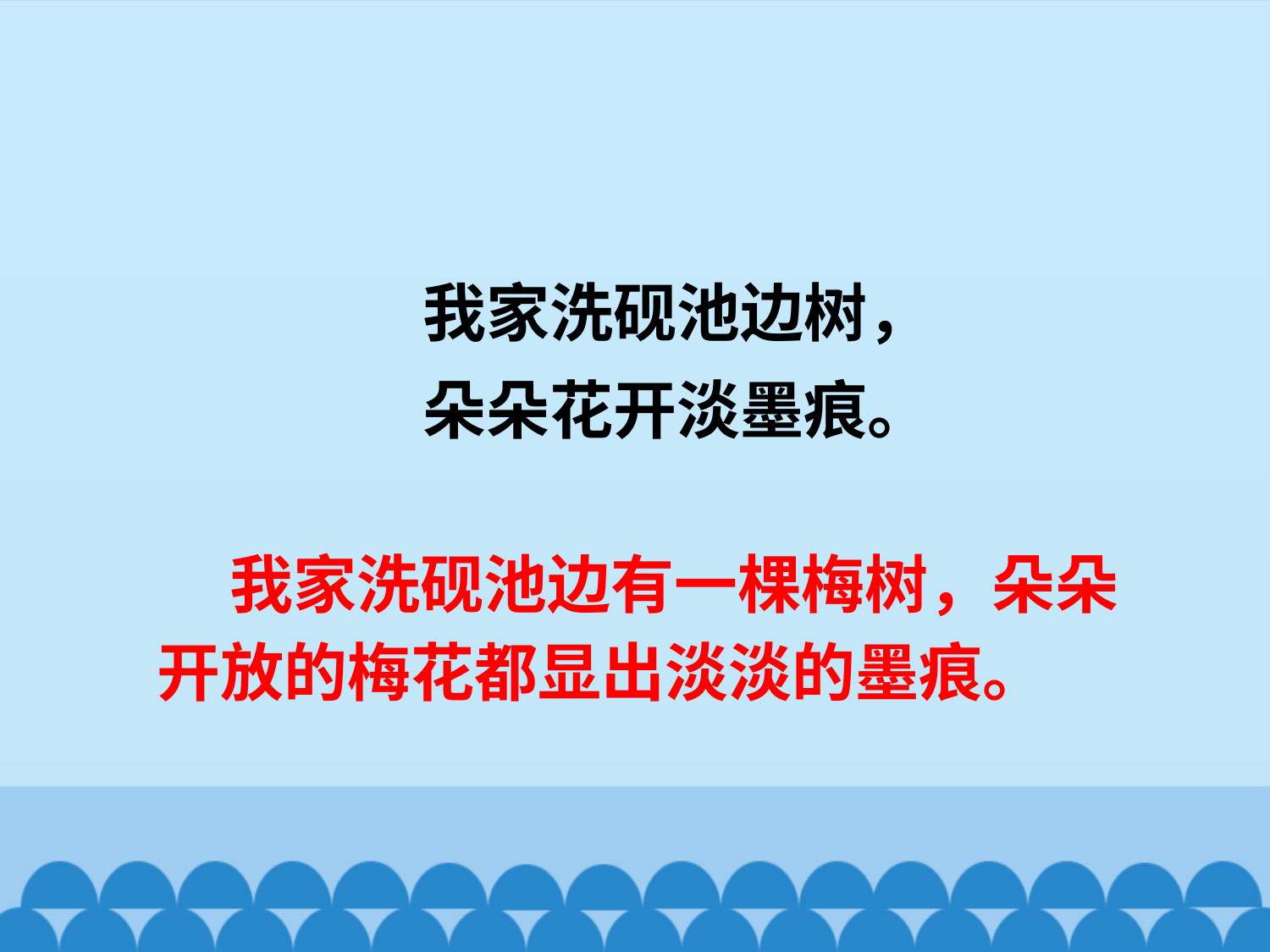

我家洗砚池边树，
朵朵花开淡墨痕。
    我家洗砚池边有一棵梅树，朵朵开放的梅花都显出淡淡的墨痕。